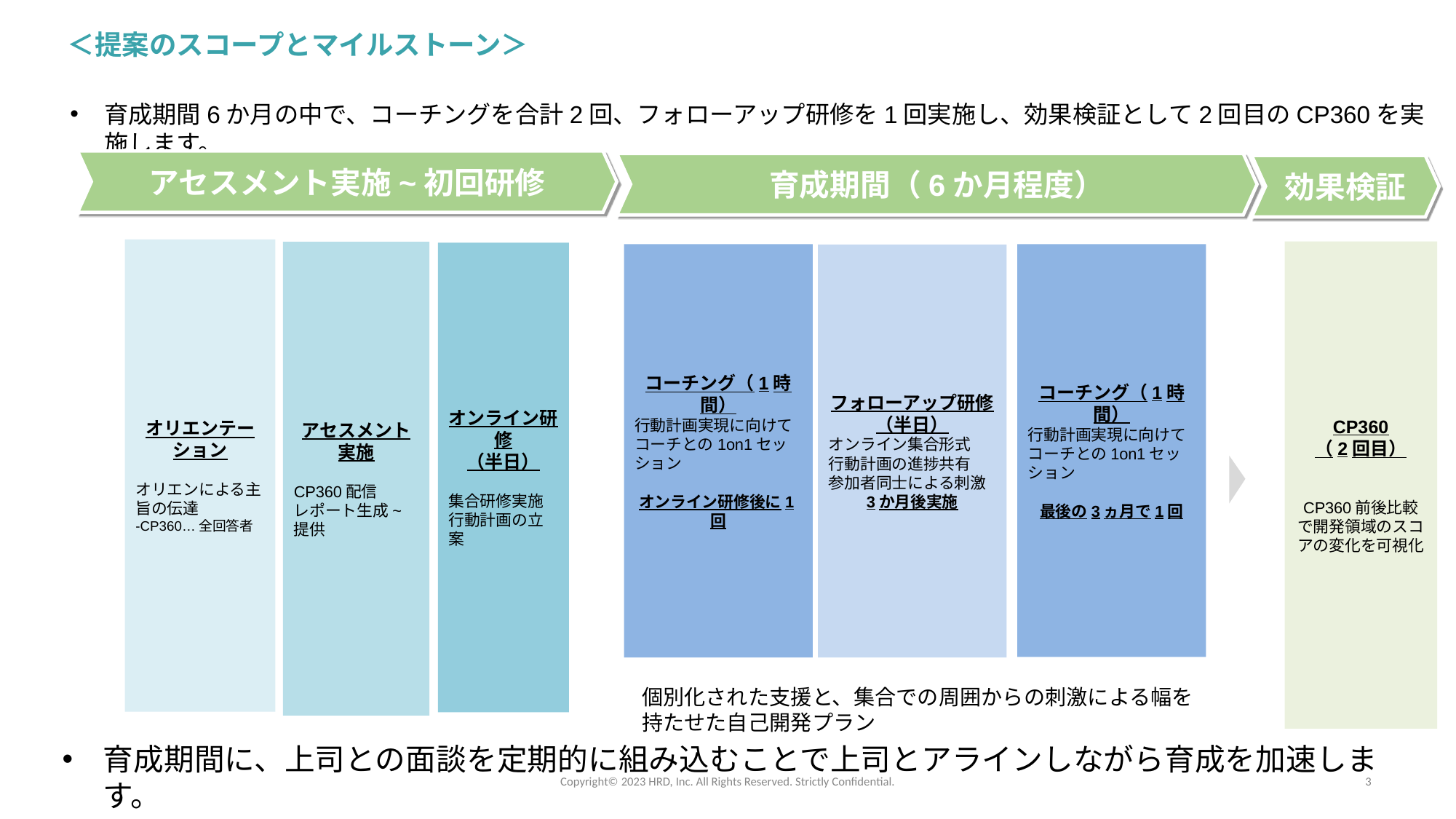

＜提案のスコープとマイルストーン＞

育成期間6か月の中で、コーチングを合計2回、フォローアップ研修を1回実施し、効果検証として2回目のCP360を実施します。
アセスメント実施~初回研修
育成期間（6か月程度）
効果検証
オリエンテーション

オリエンによる主旨の伝達
-CP360…全回答者
CP360
（2回目）

CP360前後比較で開発領域のスコアの変化を可視化
アセスメント実施

CP360配信
レポート生成~提供
オンライン研修
（半日）

集合研修実施
行動計画の立案
コーチング（1時間）
行動計画実現に向けてコーチとの1on1セッション

最後の3ヵ月で1回
コーチング（1時間）
行動計画実現に向けてコーチとの1on1セッション

オンライン研修後に1回
フォローアップ研修
（半日）
オンライン集合形式
行動計画の進捗共有
参加者同士による刺激
3か月後実施

個別化された支援と、集合での周囲からの刺激による幅を持たせた自己開発プラン
育成期間に、上司との面談を定期的に組み込むことで上司とアラインしながら育成を加速します。
Copyright©️ 2023 HRD, Inc. All Rights Reserved. Strictly Confidential.
3